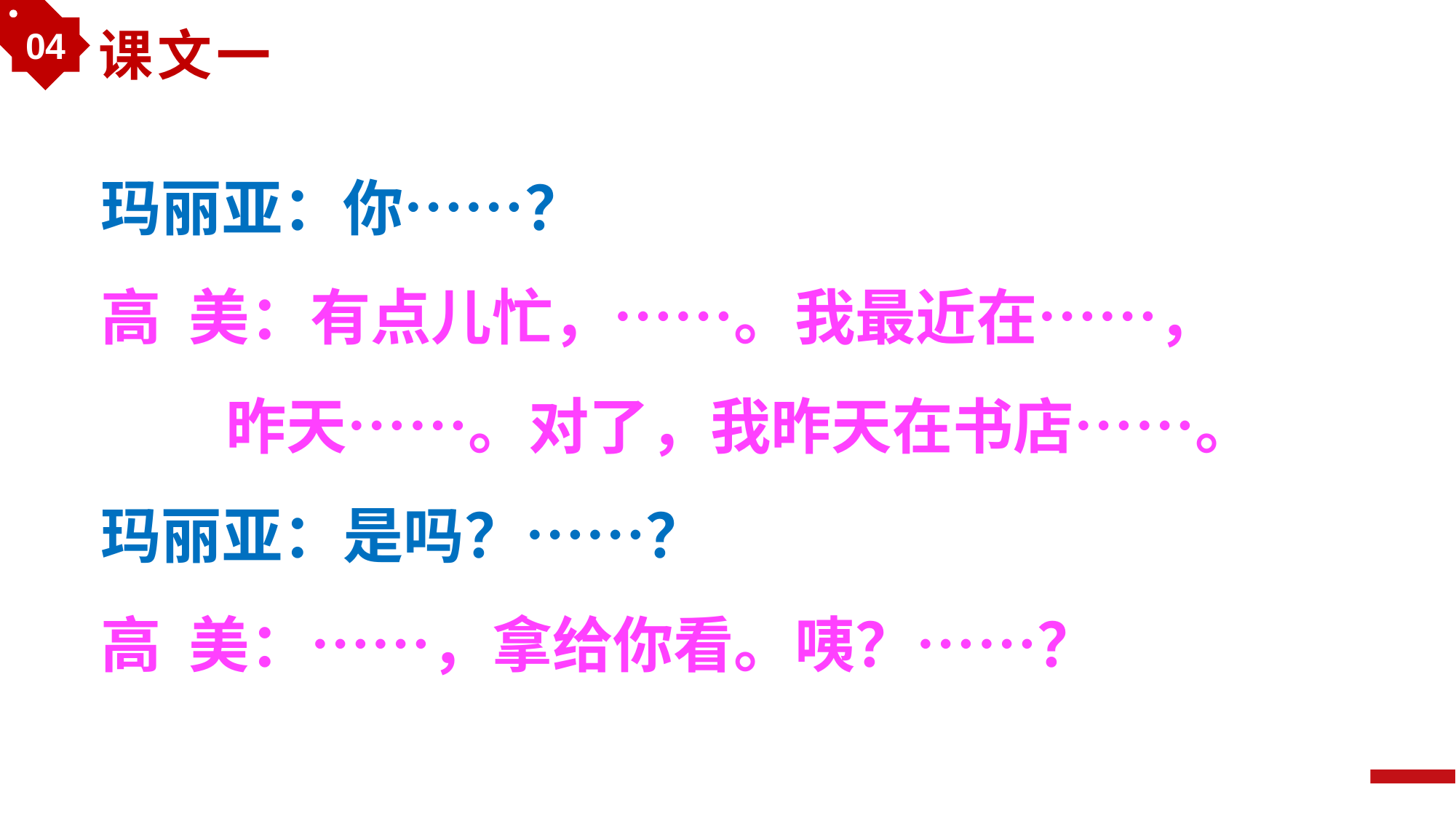

04
课文一
玛丽亚：你……？
高  美：有点儿忙，……。我最近在……，
        昨天……。对了，我昨天在书店……。
玛丽亚：是吗？……？
高  美：……，拿给你看。咦？……？